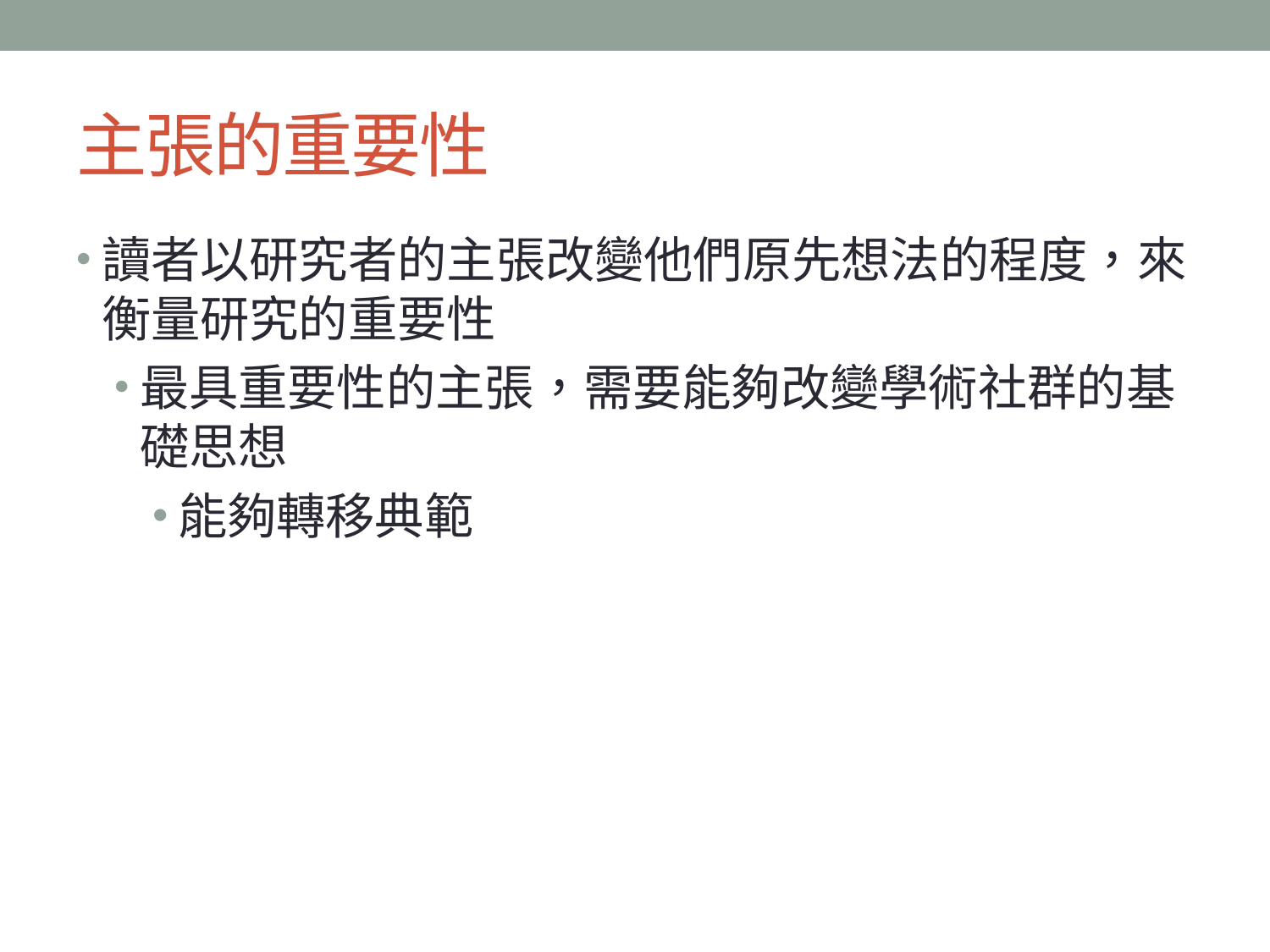

# 主張的重要性
讀者以研究者的主張改變他們原先想法的程度，來衡量研究的重要性
最具重要性的主張，需要能夠改變學術社群的基礎思想
能夠轉移典範